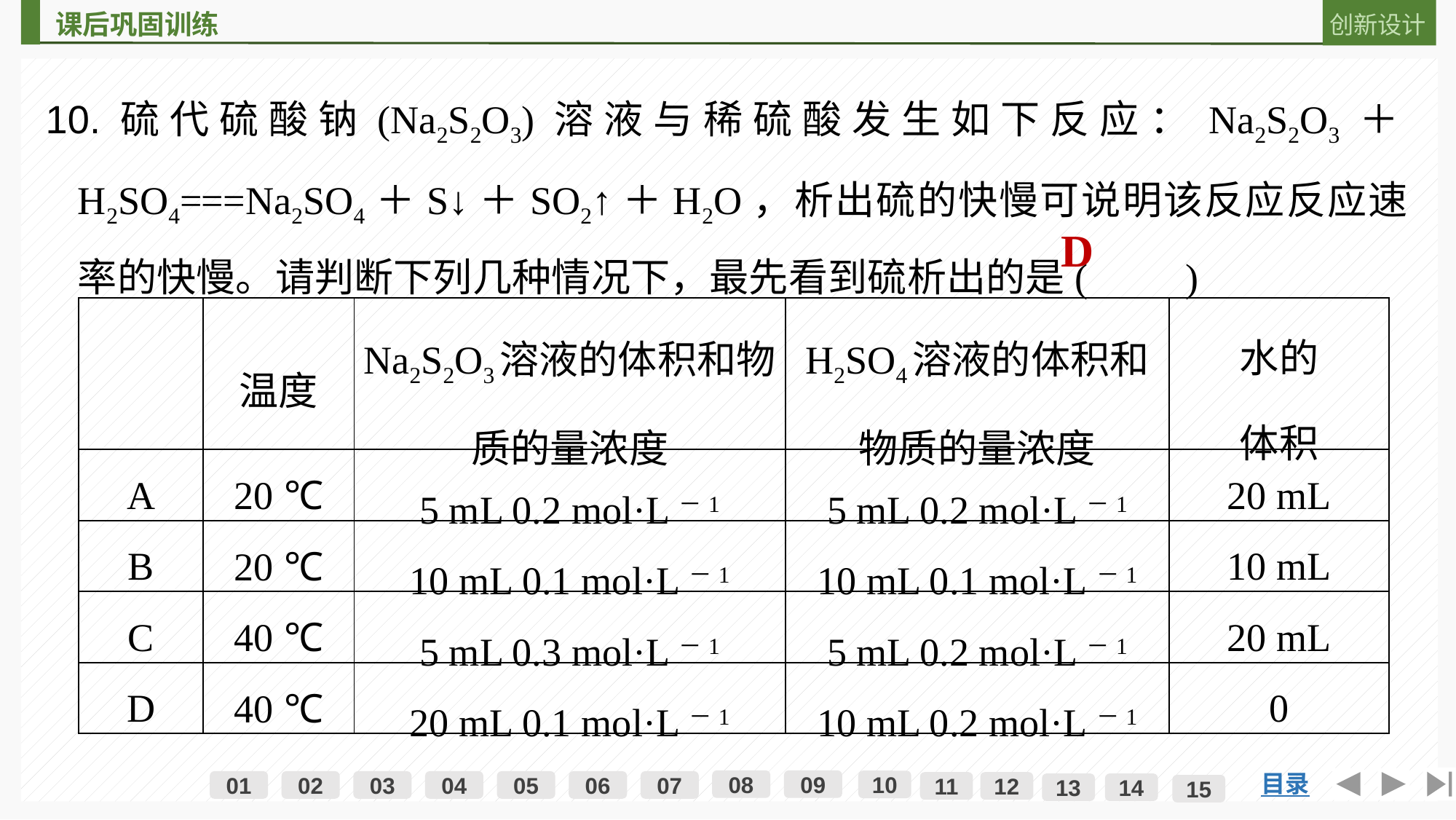

10.硫代硫酸钠(Na2S2O3)溶液与稀硫酸发生如下反应：Na2S2O3＋H2SO4===Na2SO4＋S↓＋SO2↑＋H2O，析出硫的快慢可说明该反应反应速率的快慢。请判断下列几种情况下，最先看到硫析出的是(　　)
D
|  | 温度 | Na2S2O3溶液的体积和物质的量浓度 | H2SO4溶液的体积和物质的量浓度 | 水的 体积 |
| --- | --- | --- | --- | --- |
| A | 20 ℃ | 5 mL 0.2 mol·L－1 | 5 mL 0.2 mol·L－1 | 20 mL |
| B | 20 ℃ | 10 mL 0.1 mol·L－1 | 10 mL 0.1 mol·L－1 | 10 mL |
| C | 40 ℃ | 5 mL 0.3 mol·L－1 | 5 mL 0.2 mol·L－1 | 20 mL |
| D | 40 ℃ | 20 mL 0.1 mol·L－1 | 10 mL 0.2 mol·L－1 | 0 |